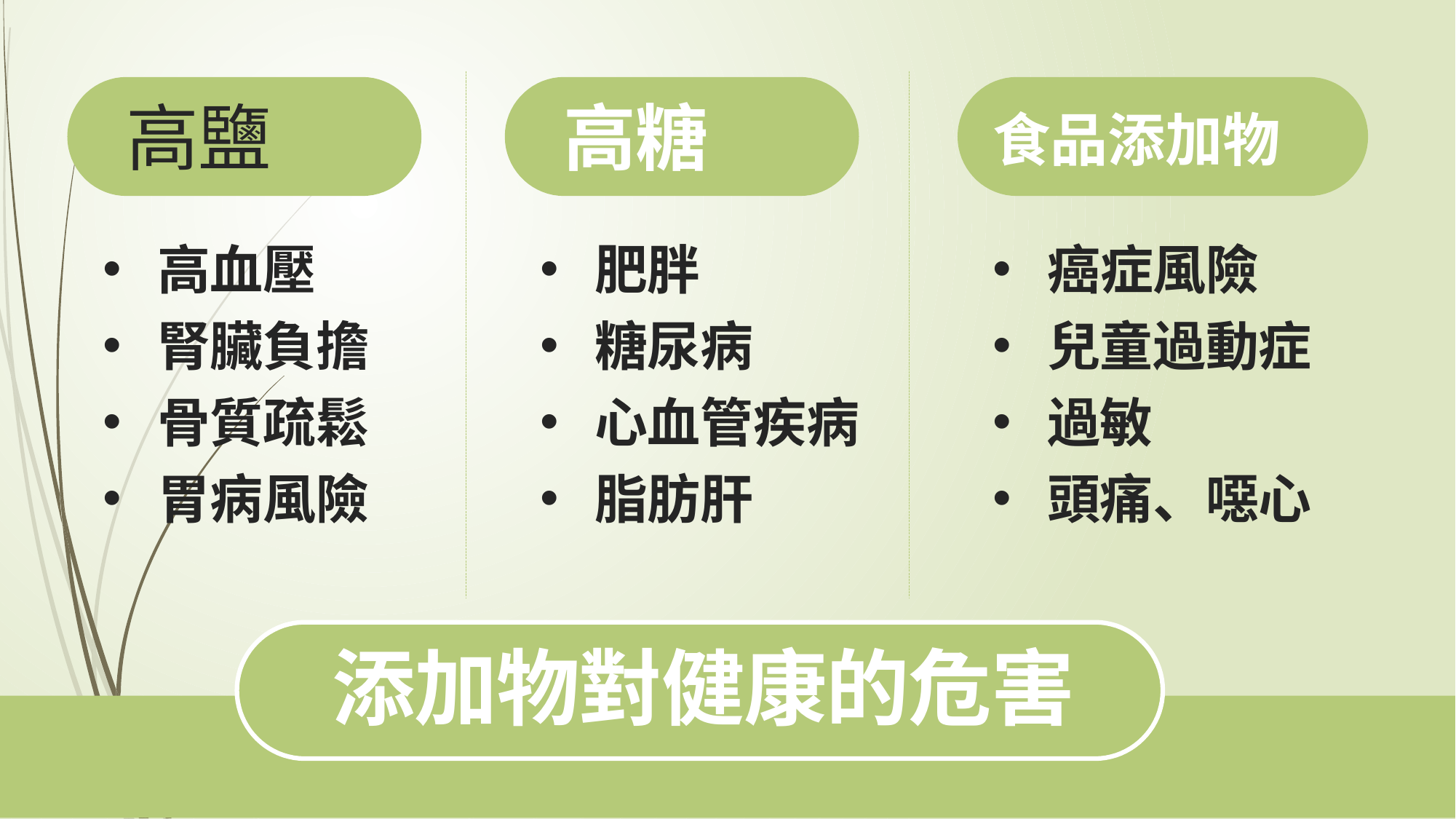

# 高鹽
高糖
肥胖
糖尿病
心血管疾病
脂肪肝
食品添加物
高血壓
腎臟負擔
骨質疏鬆
胃病風險
癌症風險
兒童過動症
過敏
頭痛、噁心

添加物對健康的危害